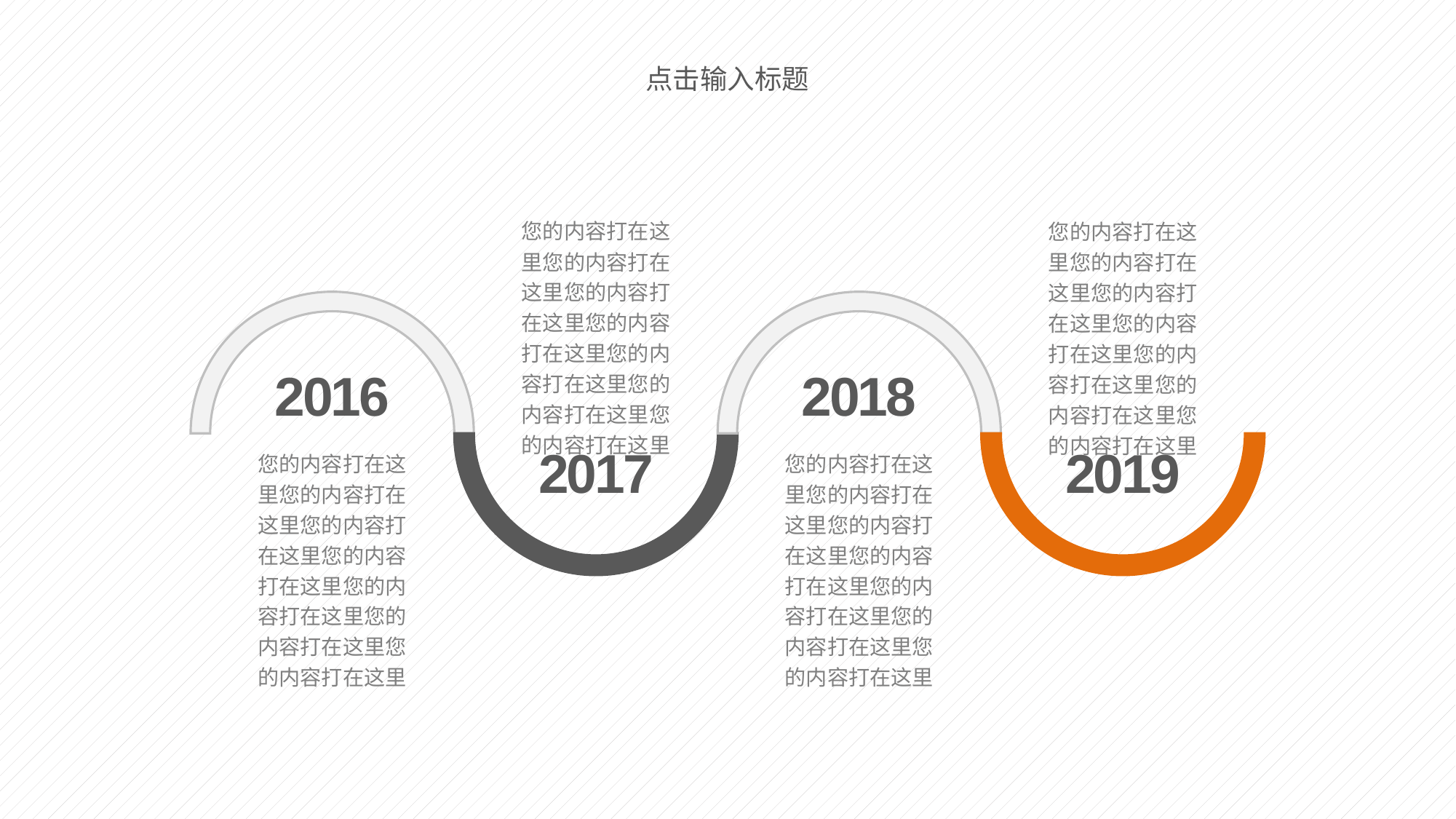

点击输入标题
您的内容打在这里您的内容打在这里您的内容打在这里您的内容打在这里您的内容打在这里您的内容打在这里您的内容打在这里
您的内容打在这里您的内容打在这里您的内容打在这里您的内容打在这里您的内容打在这里您的内容打在这里您的内容打在这里

2016
2018
2017
2019
您的内容打在这里您的内容打在这里您的内容打在这里您的内容打在这里您的内容打在这里您的内容打在这里您的内容打在这里
您的内容打在这里您的内容打在这里您的内容打在这里您的内容打在这里您的内容打在这里您的内容打在这里您的内容打在这里